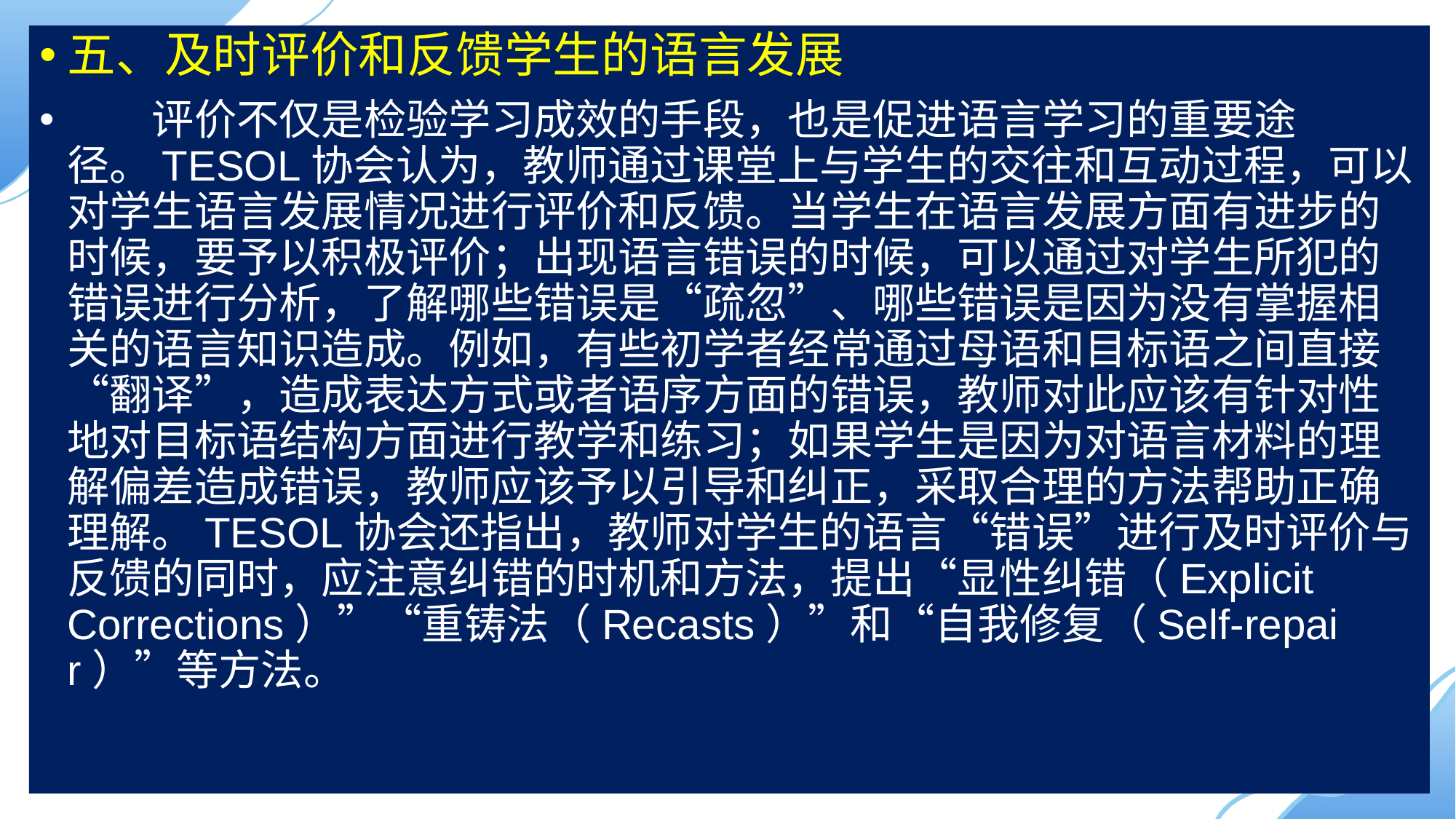

五、及时评价和反馈学生的语言发展
　　评价不仅是检验学习成效的手段，也是促进语言学习的重要途径。TESOL协会认为，教师通过课堂上与学生的交往和互动过程，可以对学生语言发展情况进行评价和反馈。当学生在语言发展方面有进步的时候，要予以积极评价；出现语言错误的时候，可以通过对学生所犯的错误进行分析，了解哪些错误是“疏忽”、哪些错误是因为没有掌握相关的语言知识造成。例如，有些初学者经常通过母语和目标语之间直接“翻译”，造成表达方式或者语序方面的错误，教师对此应该有针对性地对目标语结构方面进行教学和练习；如果学生是因为对语言材料的理解偏差造成错误，教师应该予以引导和纠正，采取合理的方法帮助正确理解。TESOL协会还指出，教师对学生的语言“错误”进行及时评价与反馈的同时，应注意纠错的时机和方法，提出“显性纠错（Explicit Corrections）”“重铸法（Recasts）”和“自我修复（Self-repair）”等方法。